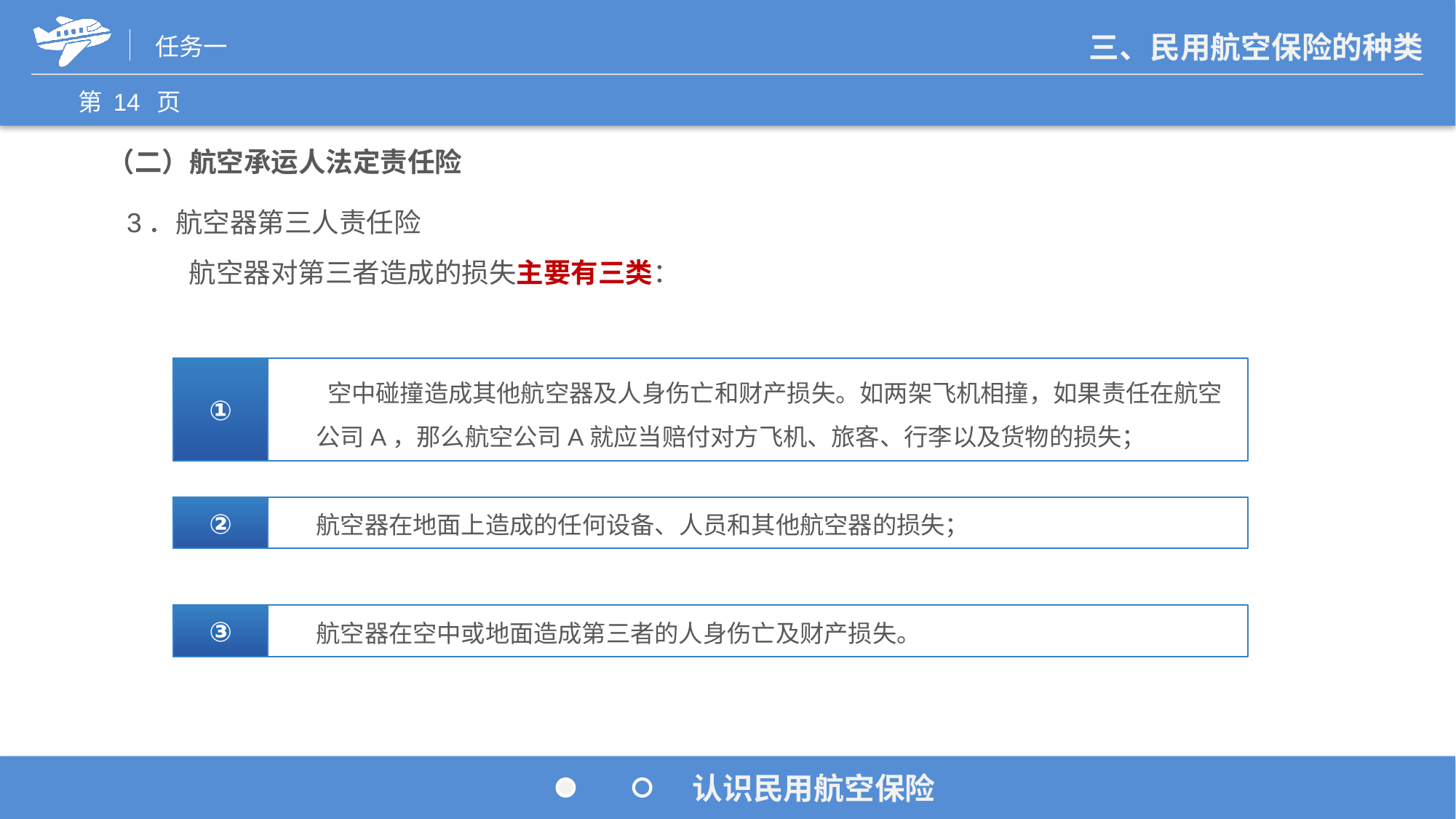

（二）航空承运人法定责任险
3．航空器第三人责任险
        航空器对第三者造成的损失主要有三类：

①
 空中碰撞造成其他航空器及人身伤亡和财产损失。如两架飞机相撞，如果责任在航空公司A，那么航空公司A就应当赔付对方飞机、旅客、行李以及货物的损失；

②
航空器在地面上造成的任何设备、人员和其他航空器的损失；

③
航空器在空中或地面造成第三者的人身伤亡及财产损失。